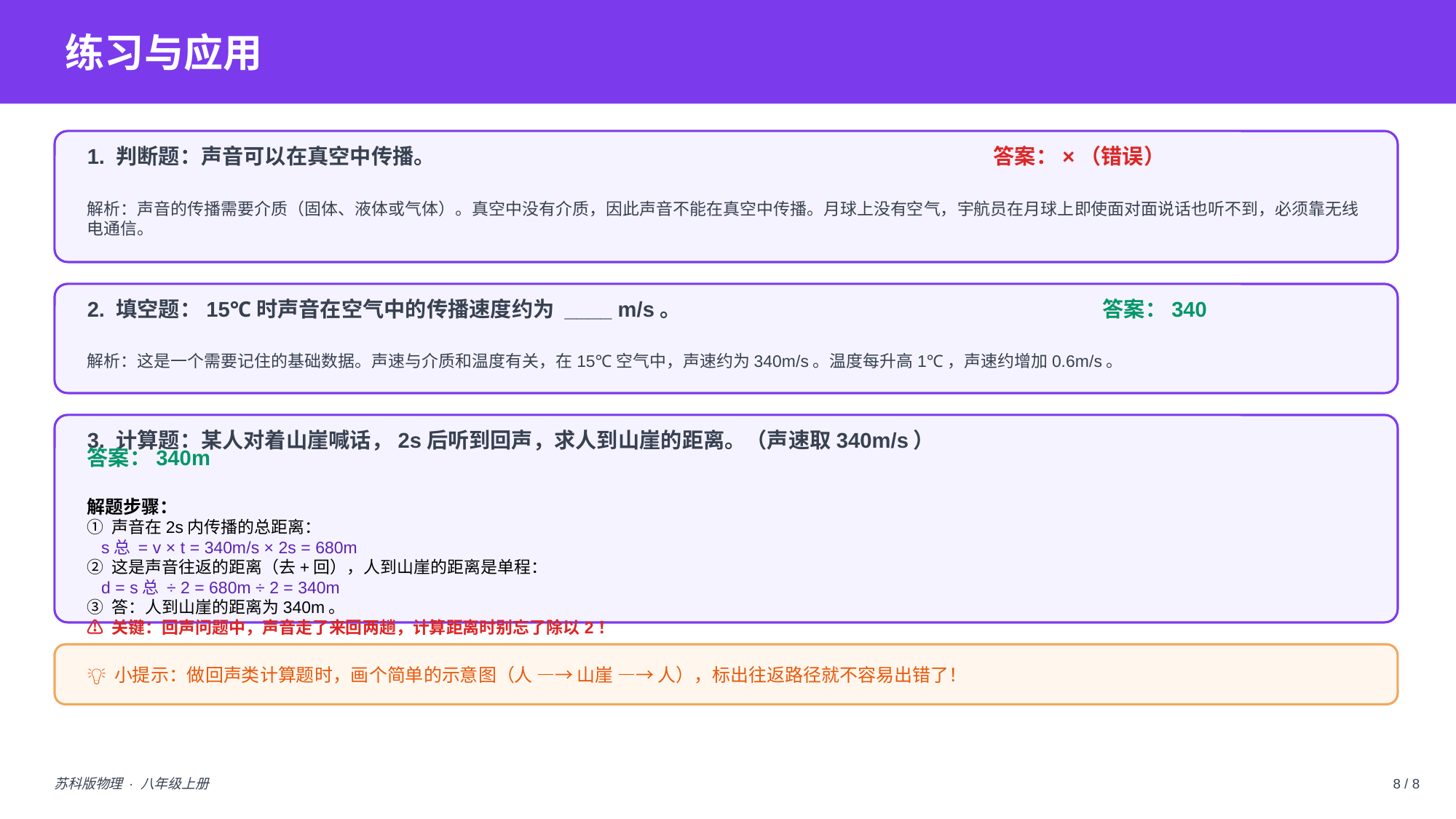

练习与应用

1. 判断题：声音可以在真空中传播。
答案：×（错误）
解析：声音的传播需要介质（固体、液体或气体）。真空中没有介质，因此声音不能在真空中传播。月球上没有空气，宇航员在月球上即使面对面说话也听不到，必须靠无线电通信。

2. 填空题：15℃时声音在空气中的传播速度约为 ____ m/s。
答案：340
解析：这是一个需要记住的基础数据。声速与介质和温度有关，在15℃空气中，声速约为340m/s。温度每升高1℃，声速约增加0.6m/s。

3. 计算题：某人对着山崖喊话，2s后听到回声，求人到山崖的距离。（声速取340m/s）
答案：340m

解题步骤：
① 声音在2s内传播的总距离：
   s总 = v × t = 340m/s × 2s = 680m
② 这是声音往返的距离（去+回），人到山崖的距离是单程：
   d = s总 ÷ 2 = 680m ÷ 2 = 340m
③ 答：人到山崖的距离为340m。
⚠️ 关键：回声问题中，声音走了来回两趟，计算距离时别忘了除以2！

💡 小提示：做回声类计算题时，画个简单的示意图（人 —→ 山崖 —→ 人），标出往返路径就不容易出错了！
苏科版物理 · 八年级上册
8 / 8